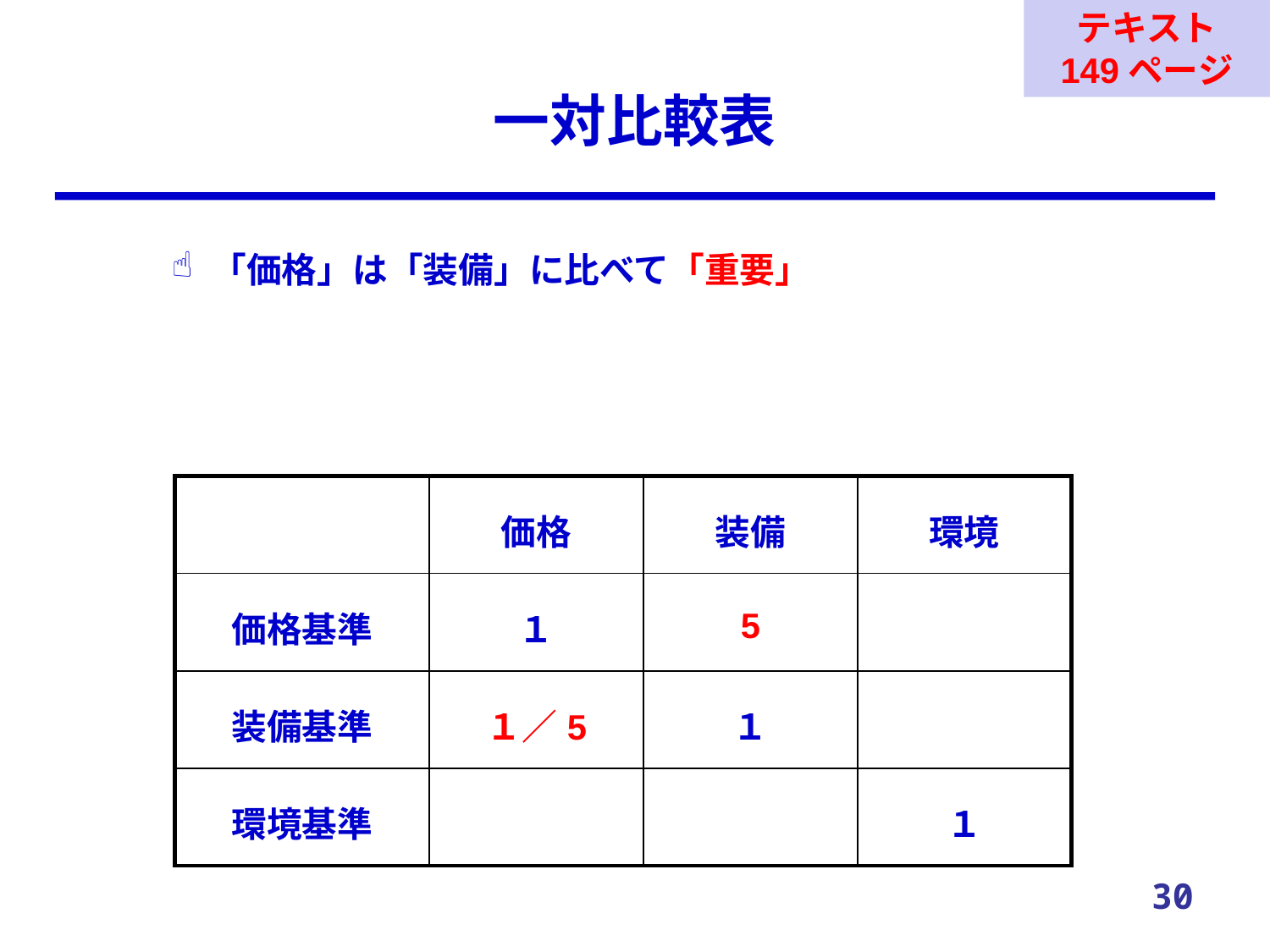

テキスト
149ページ
# 一対比較表
「価格」は「装備」に比べて「重要」
|  | 価格 | 装備 | 環境 |
| --- | --- | --- | --- |
| 価格基準 | １ | 5 |  |
| 装備基準 | １／5 | １ |  |
| 環境基準 |  |  | １ |
30